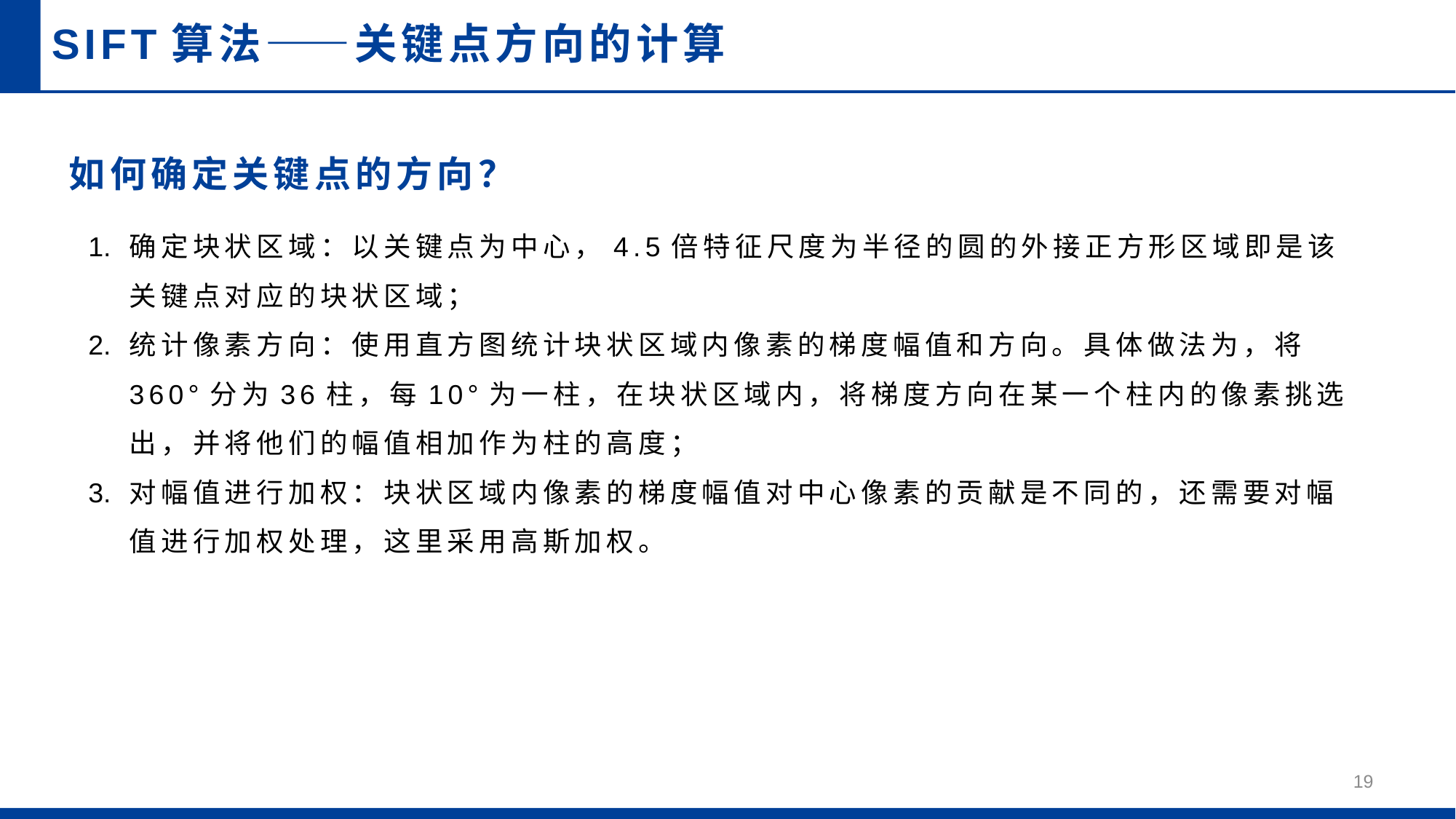

# SIFT算法——关键点方向的计算
如何确定关键点的方向？
确定块状区域：以关键点为中心，4.5倍特征尺度为半径的圆的外接正方形区域即是该关键点对应的块状区域；
统计像素方向：使用直方图统计块状区域内像素的梯度幅值和方向。具体做法为，将360°分为36柱，每10°为一柱，在块状区域内，将梯度方向在某一个柱内的像素挑选出，并将他们的幅值相加作为柱的高度；
对幅值进行加权：块状区域内像素的梯度幅值对中心像素的贡献是不同的，还需要对幅值进行加权处理，这里采用高斯加权。

19